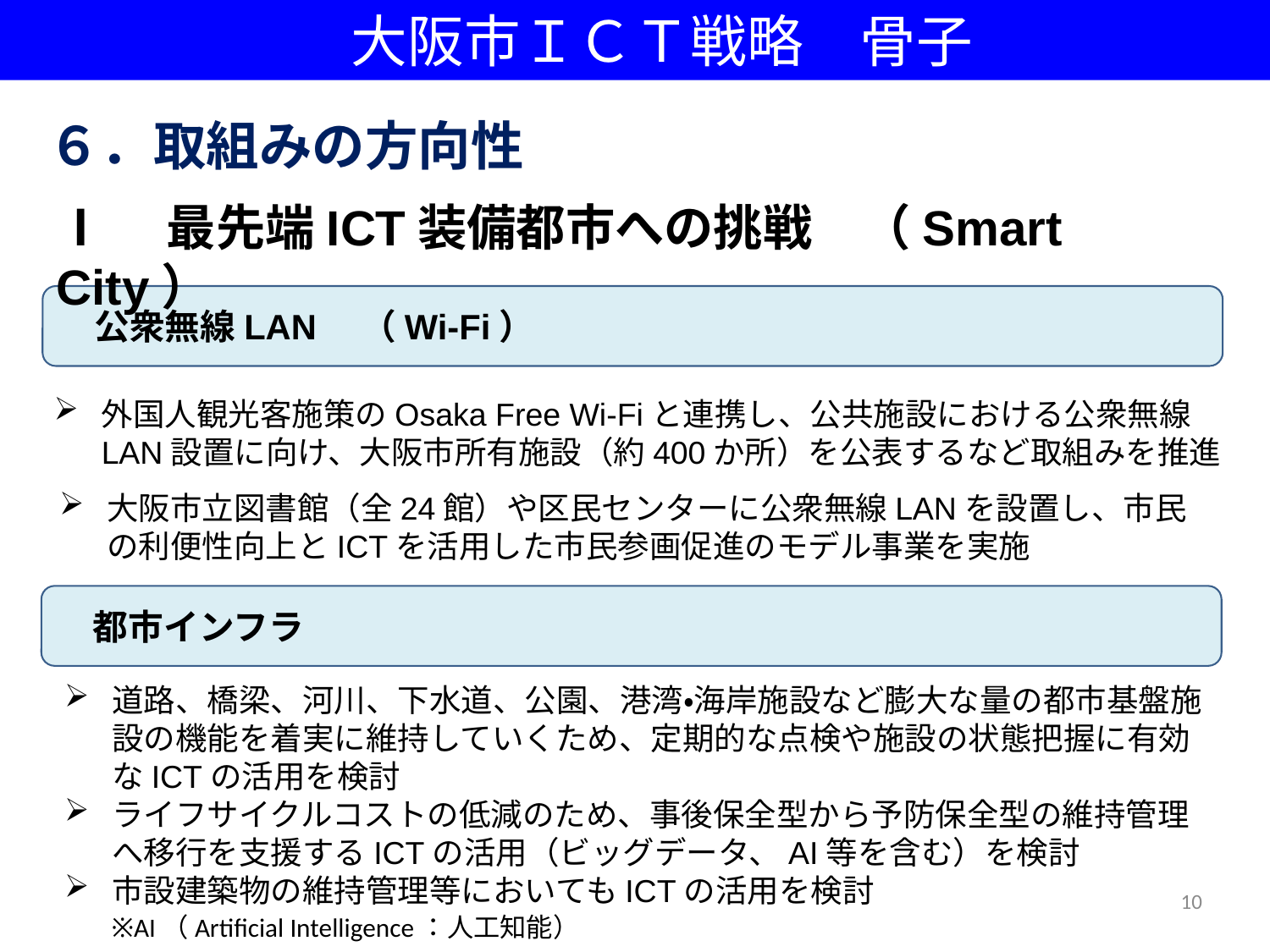

大阪市ＩＣＴ戦略　骨子
６．取組みの方向性

Ⅰ　最先端ICT装備都市への挑戦　（Smart City）
　公衆無線LAN　（Wi-Fi）
外国人観光客施策のOsaka Free Wi-Fiと連携し、公共施設における公衆無線LAN設置に向け、大阪市所有施設（約400か所）を公表するなど取組みを推進
大阪市立図書館（全24館）や区民センターに公衆無線LANを設置し、市民の利便性向上とICTを活用した市民参画促進のモデル事業を実施

　都市インフラ
道路、橋梁、河川、下水道、公園、港湾・海岸施設など膨大な量の都市基盤施設の機能を着実に維持していくため、定期的な点検や施設の状態把握に有効なICTの活用を検討
ライフサイクルコストの低減のため、事後保全型から予防保全型の維持管理へ移行を支援するICTの活用（ビッグデータ、AI等を含む）を検討
市設建築物の維持管理等においてもICTの活用を検討

10
※AI（Artificial Intelligence：人工知能）